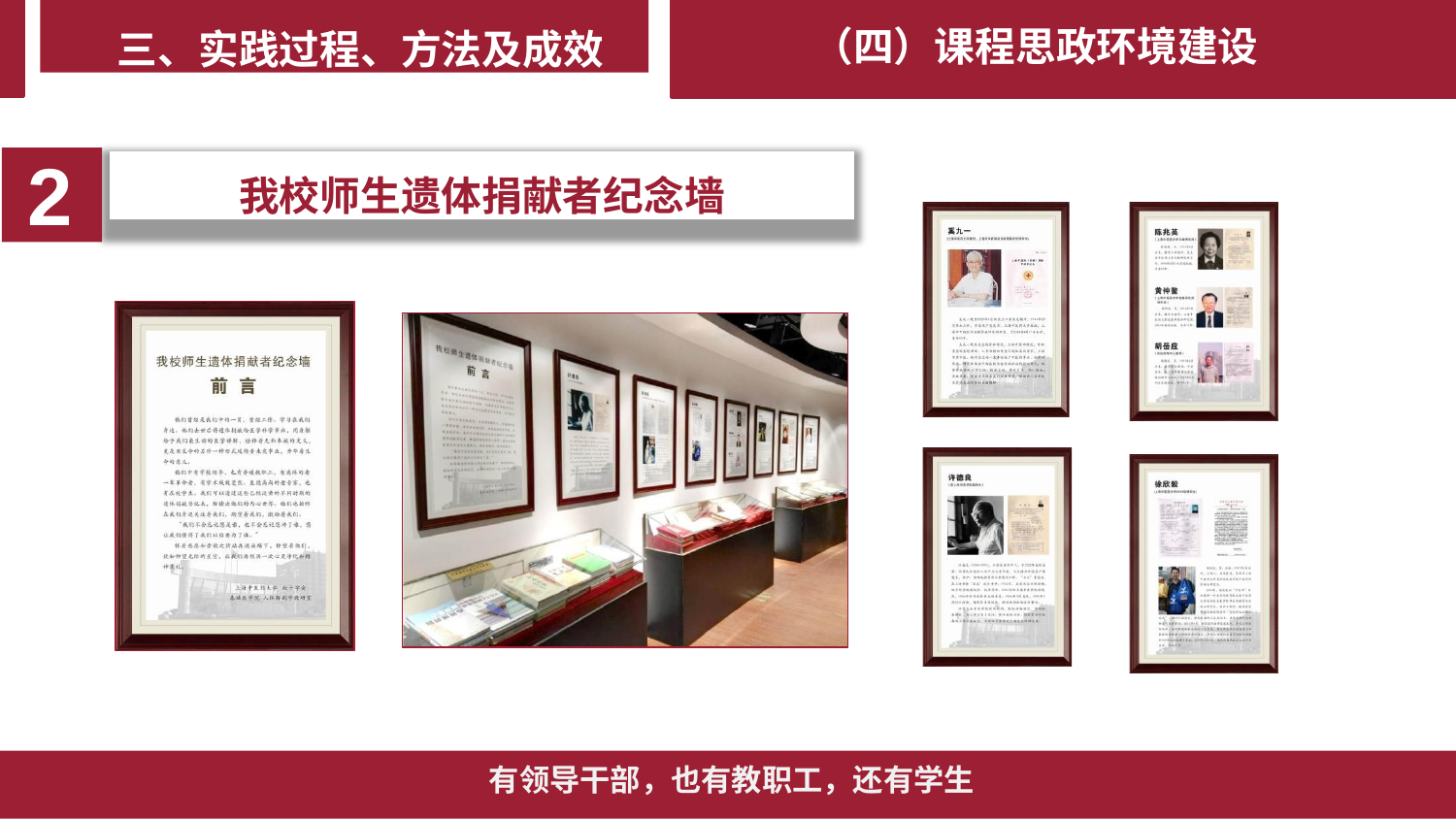

三、实践过程、方法及成效

# （四）课程思政环境建设
2

我校师生遗体捐献者纪念墙

有领导干部，也有教职工，还有学生